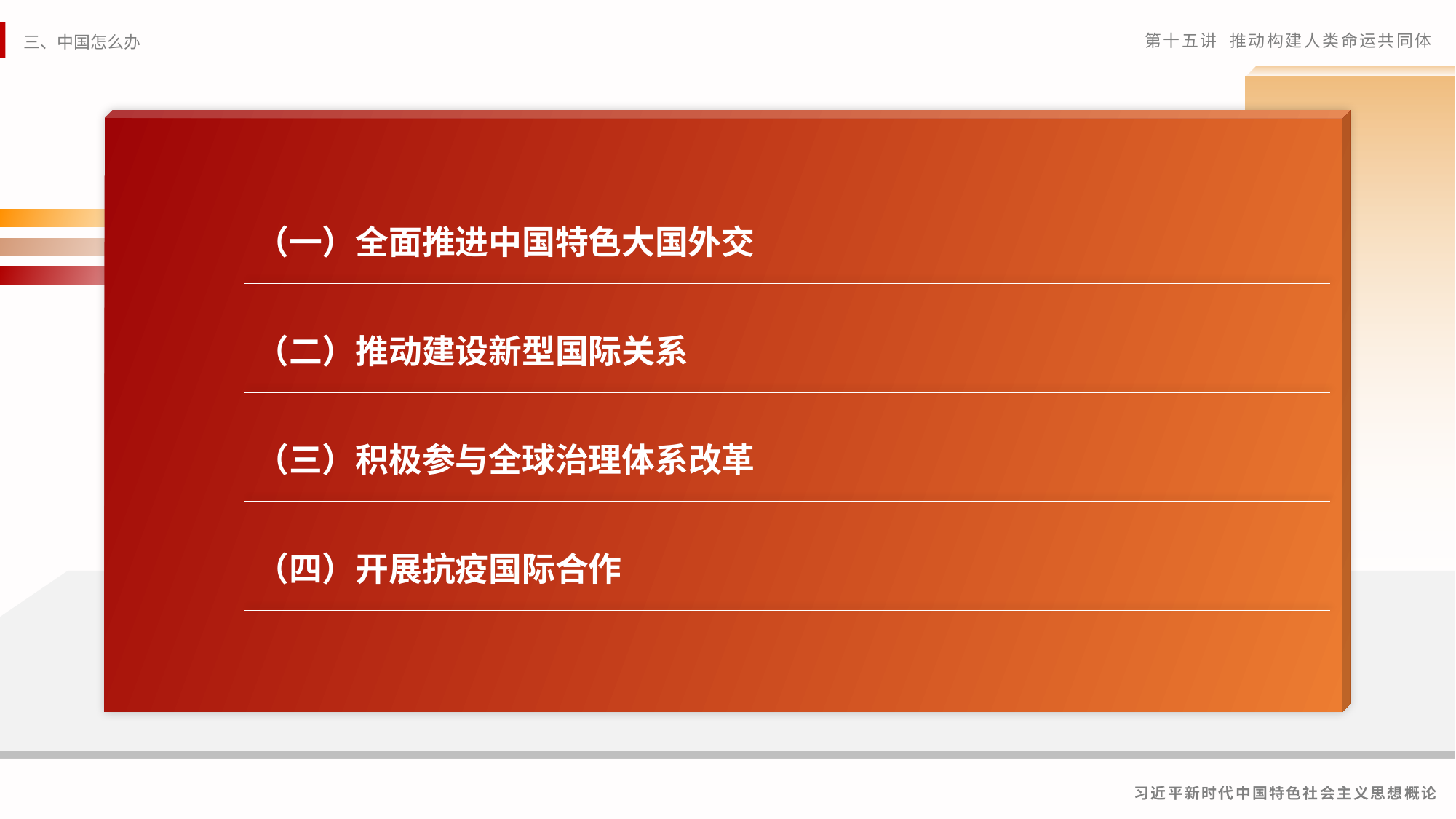

（一）全面推进中国特色大国外交
（二）推动建设新型国际关系
（三）积极参与全球治理体系改革
（四）开展抗疫国际合作